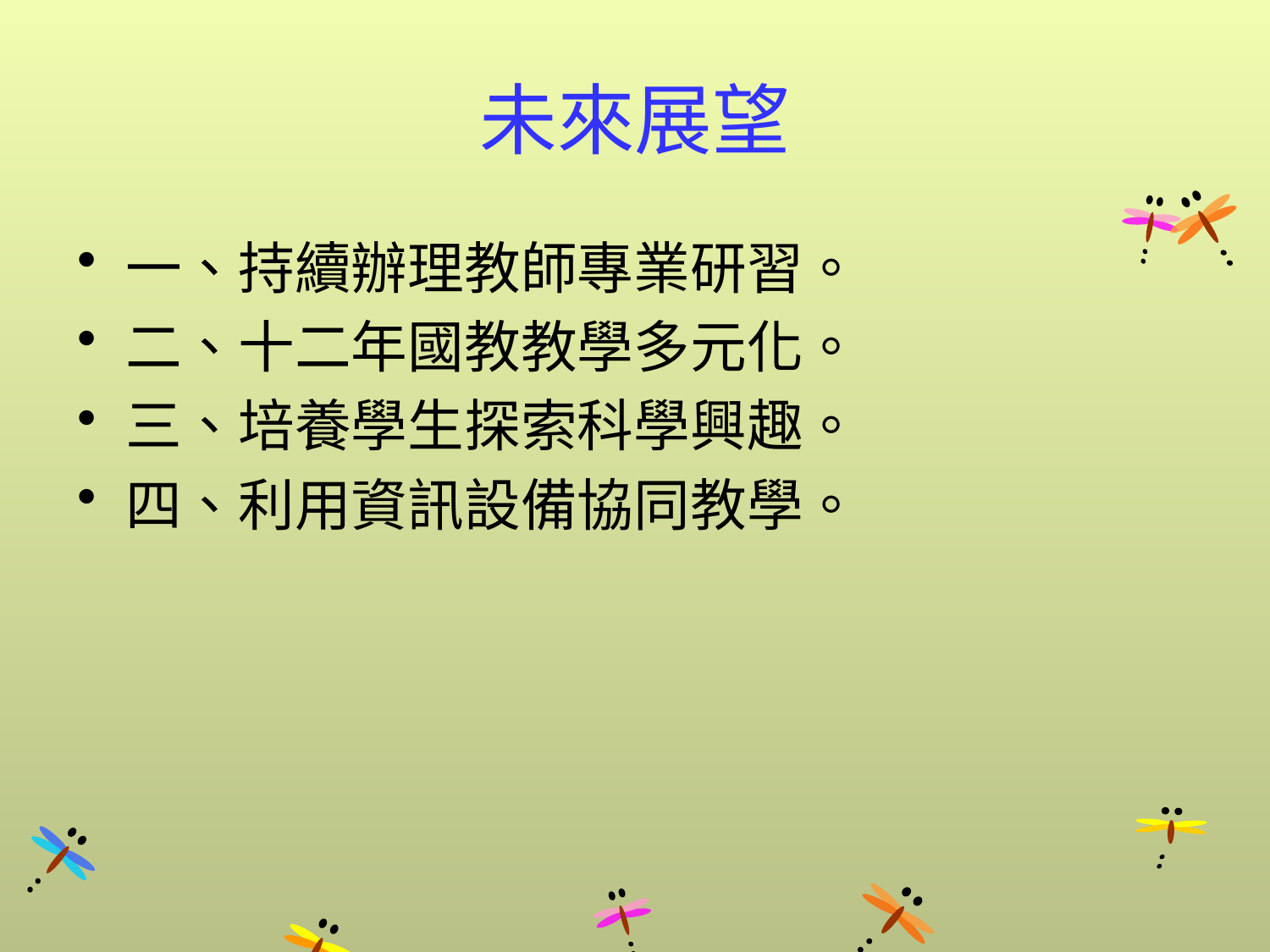

# 未來展望
一、持續辦理教師專業研習。
二、十二年國教教學多元化。
三、培養學生探索科學興趣。
四、利用資訊設備協同教學。